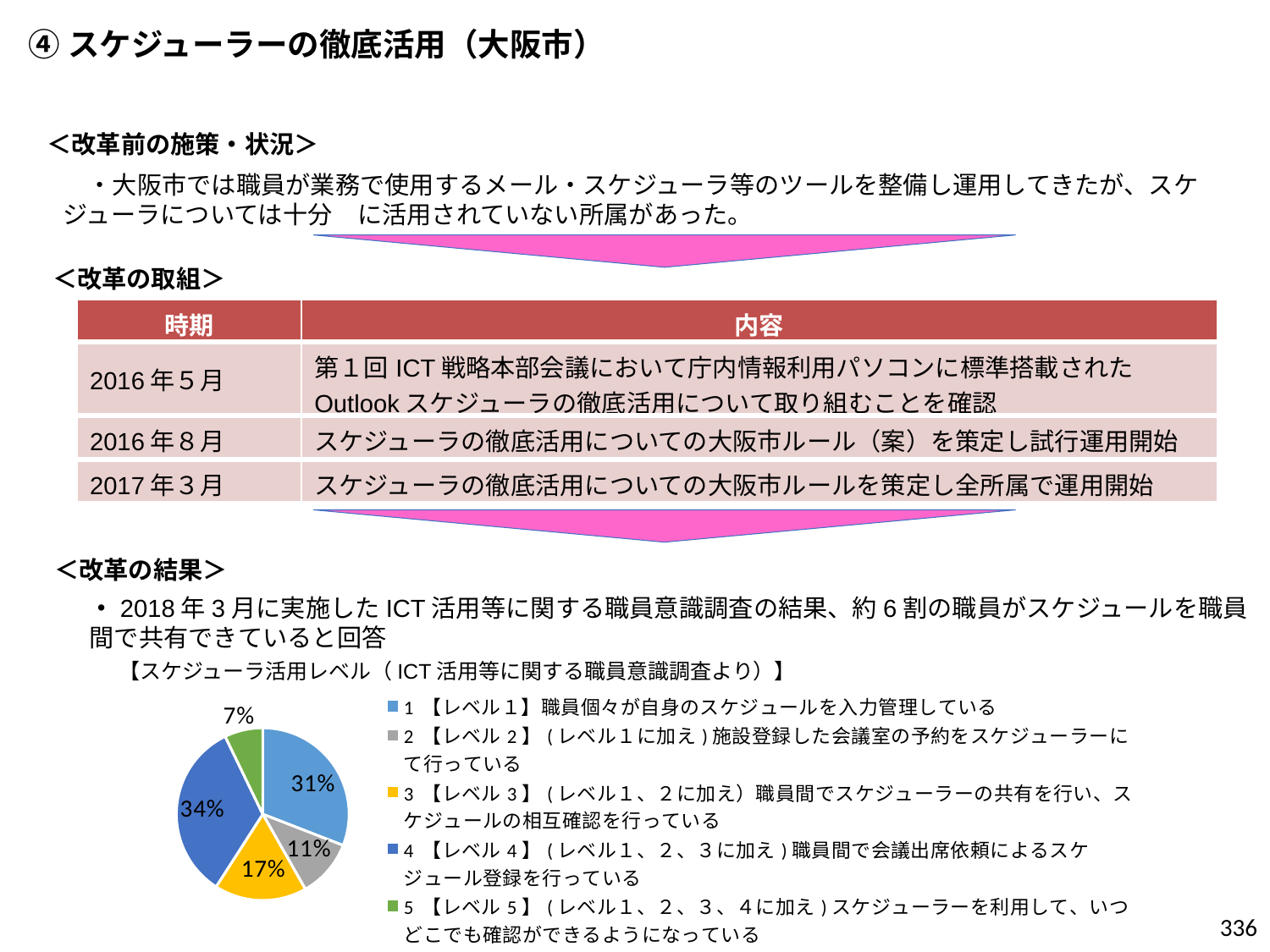

④スケジューラーの徹底活用（大阪市）

　・大阪市では職員が業務で使用するメール・スケジューラ等のツールを整備し運用してきたが、スケジューラについては十分　に活用されていない所属があった。

＜改革前の施策・状況＞

＜改革の取組＞
| 時期 | 内容 |
| --- | --- |
| 2016年５月 | 第１回ICT戦略本部会議において庁内情報利用パソコンに標準搭載されたOutlookスケジューラの徹底活用について取り組むことを確認 |
| 2016年８月 | スケジューラの徹底活用についての大阪市ルール（案）を策定し試行運用開始 |
| 2017年３月 | スケジューラの徹底活用についての大阪市ルールを策定し全所属で運用開始 |

・2018年3月に実施したICT活用等に関する職員意識調査の結果、約6割の職員がスケジュールを職員間で共有できていると回答

＜改革の結果＞
【スケジューラ活用レベル（ICT活用等に関する職員意識調査より）】

### Chart

| Category |  |
|---|---|
| 1 【レベル１】職員個々が自身のスケジュールを入力管理している | 1290.0 |
|  | None |
| 2 【レベル2】(レベル１に加え)施設登録した会議室の予約をスケジューラーにて行っている | 454.0 |
| 3 【レベル3】(レベル１、２に加え）職員間でスケジューラーの共有を行い、スケジュールの相互確認を行っている | 722.0 |
| 4 【レベル4】(レベル１、２、３に加え)職員間で会議出席依頼によるスケジュール登録を行っている | 1409.0 |
| 5 【レベル5】(レベル１、２、３、４に加え)スケジューラーを利用して、いつどこでも確認ができるようになっている | 299.0 |
336